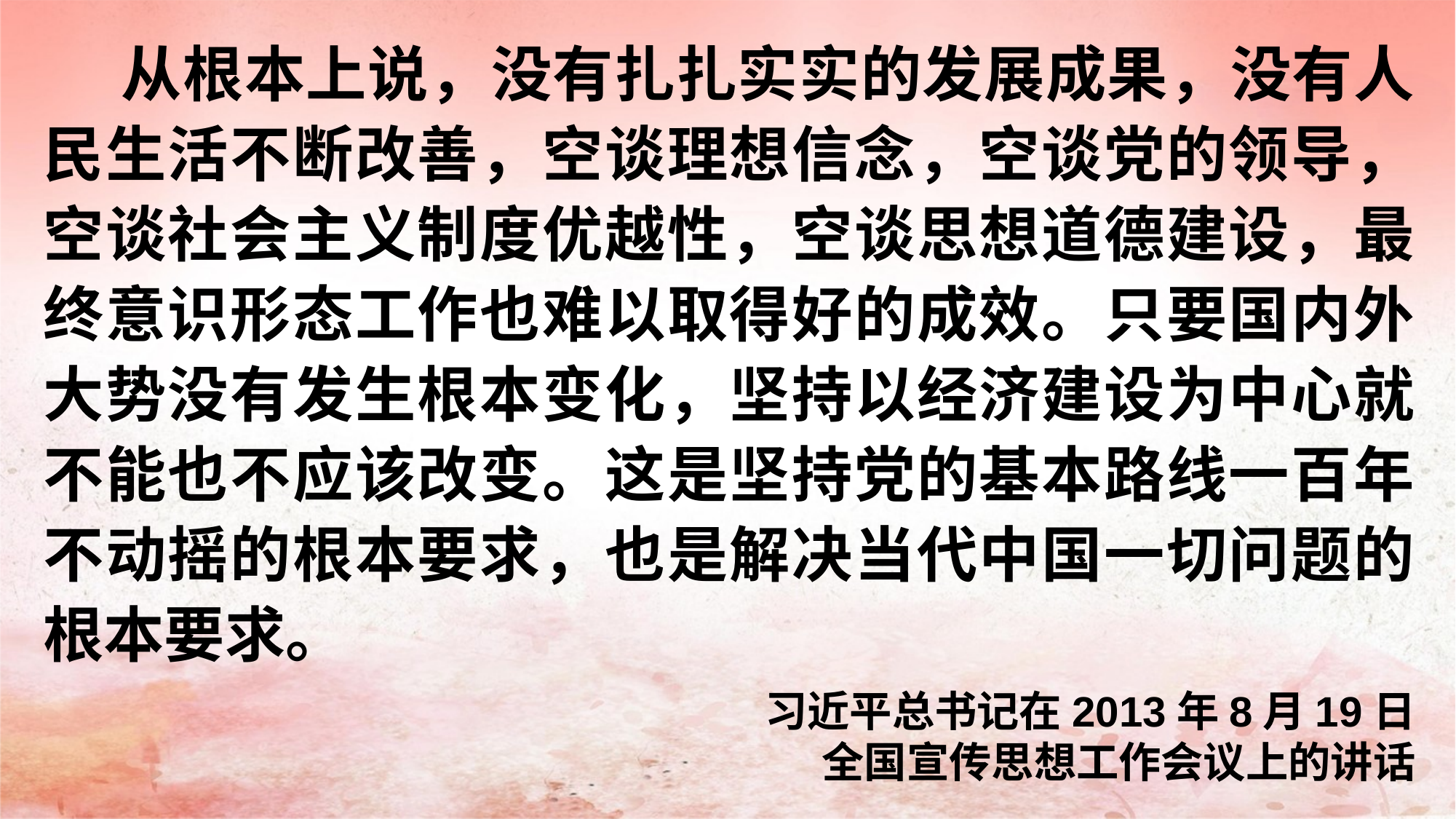

从根本上说，没有扎扎实实的发展成果，没有人民生活不断改善，空谈理想信念，空谈党的领导，空谈社会主义制度优越性，空谈思想道德建设，最终意识形态工作也难以取得好的成效。只要国内外大势没有发生根本变化，坚持以经济建设为中心就不能也不应该改变。这是坚持党的基本路线一百年不动摇的根本要求，也是解决当代中国一切问题的根本要求。
习近平总书记在2013年8月19日
全国宣传思想工作会议上的讲话